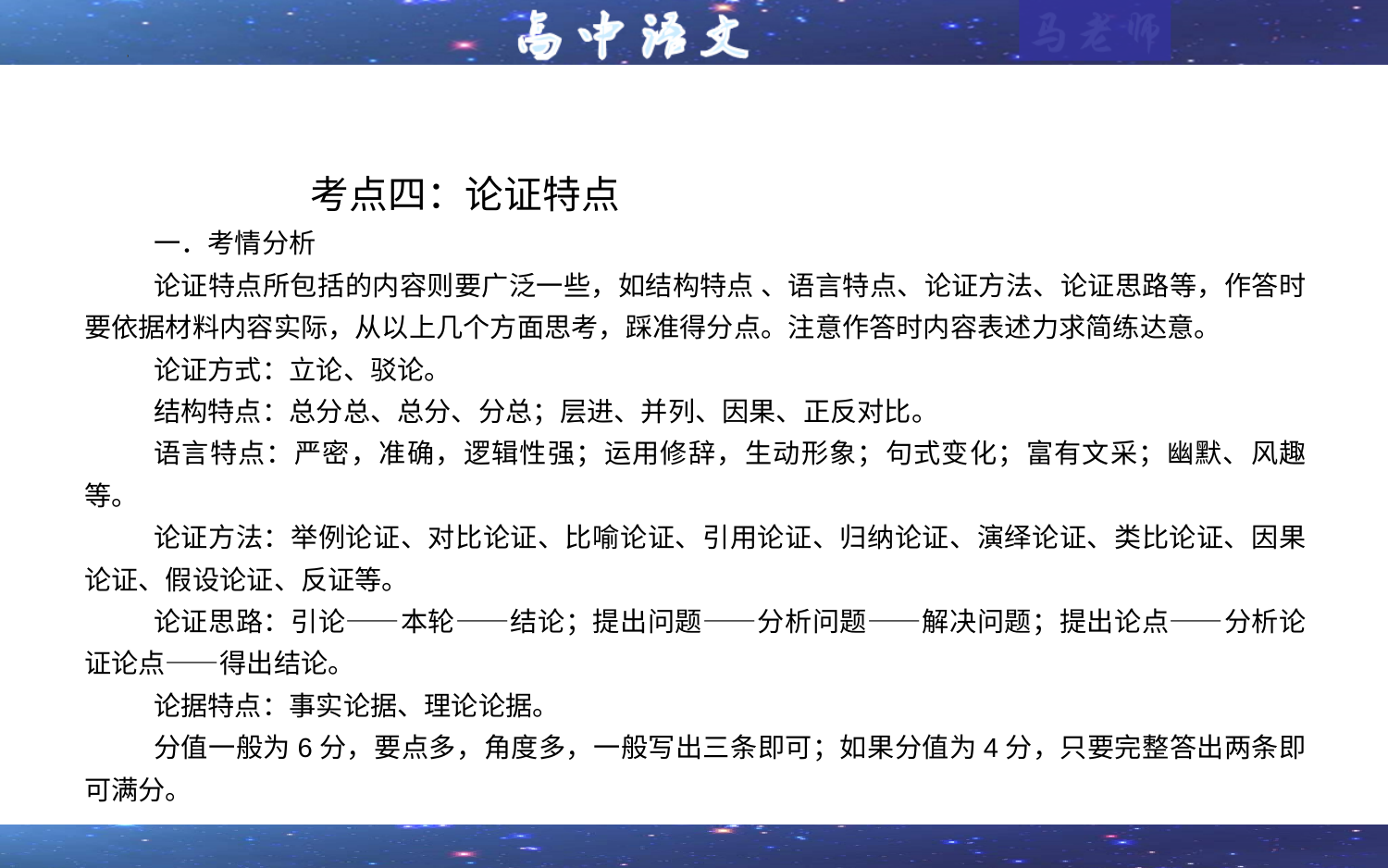

考点四：论证特点
一．考情分析
论证特点所包括的内容则要广泛一些，如结构特点 、语言特点、论证方法、论证思路等，作答时要依据材料内容实际，从以上几个方面思考，踩准得分点。注意作答时内容表述力求简练达意。
论证方式：立论、驳论。
结构特点：总分总、总分、分总；层进、并列、因果、正反对比。
语言特点：严密，准确，逻辑性强；运用修辞，生动形象；句式变化；富有文采；幽默、风趣等。
论证方法：举例论证、对比论证、比喻论证、引用论证、归纳论证、演绎论证、类比论证、因果论证、假设论证、反证等。
论证思路：引论——本轮——结论；提出问题——分析问题——解决问题；提出论点——分析论证论点——得出结论。
论据特点：事实论据、理论论据。
分值一般为6分，要点多，角度多，一般写出三条即可；如果分值为4分，只要完整答出两条即可满分。